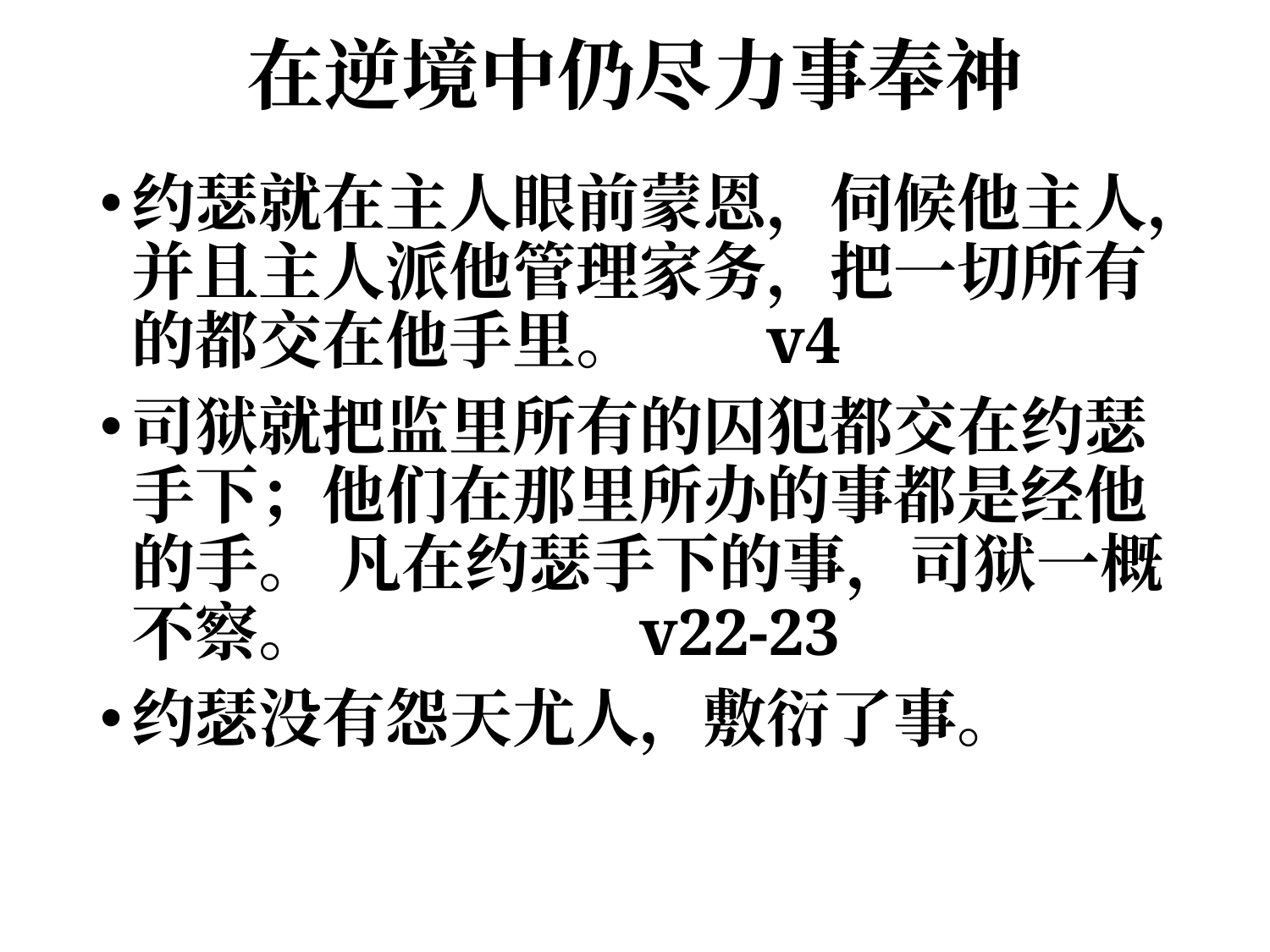

# 在逆境中仍尽力事奉神
约瑟就在主人眼前蒙恩，伺候他主人，并且主人派他管理家务，把一切所有的都交在他手里。	v4
司狱就把监里所有的囚犯都交在约瑟手下；他们在那里所办的事都是经他的手。 凡在约瑟手下的事，司狱一概不察。			v22-23
约瑟没有怨天尤人，敷衍了事。